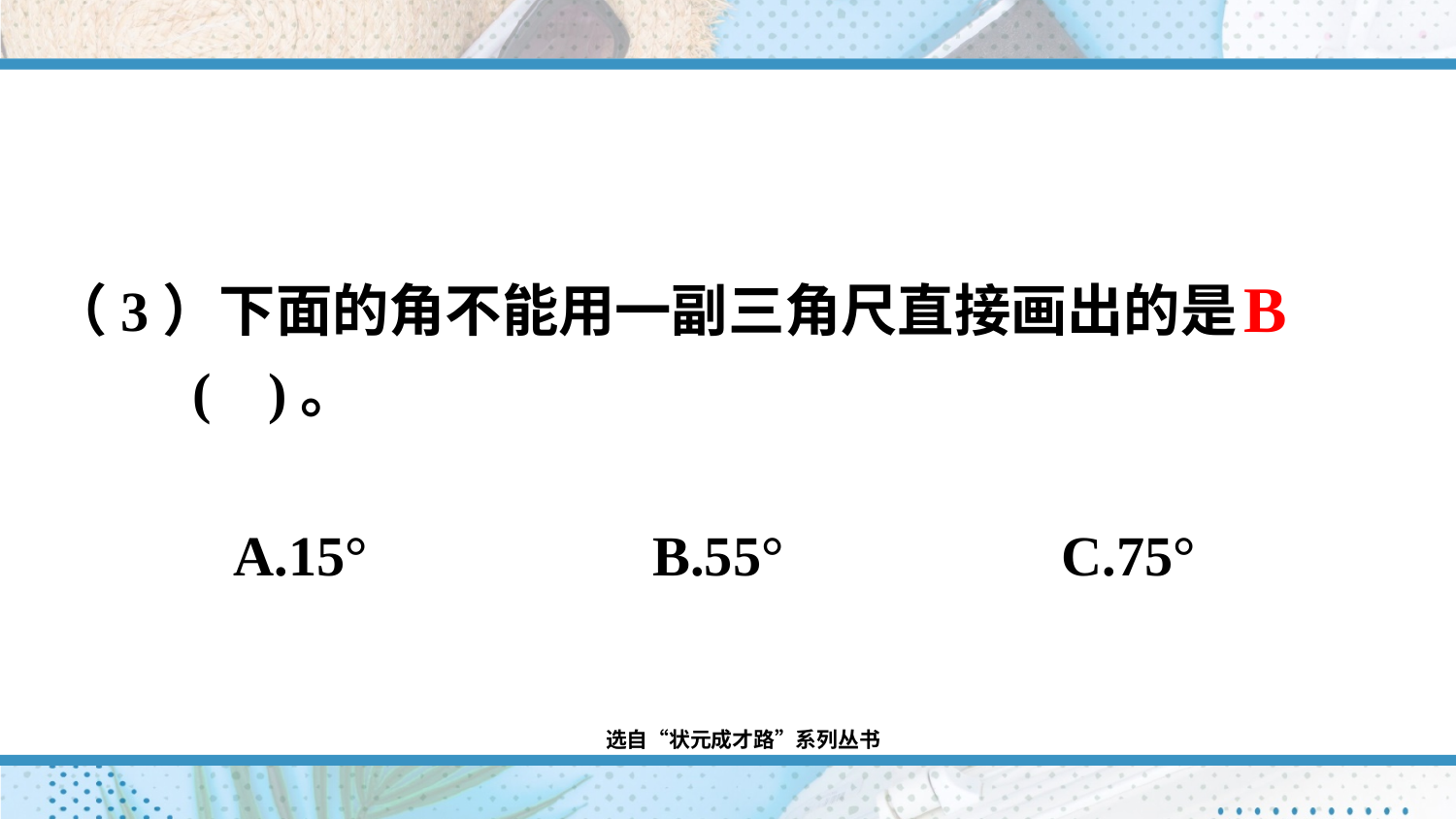

B
（3）下面的角不能用一副三角尺直接画出的是(    )。

             A.15°	            B.55°	          C.75°
选自“状元成才路”系列丛书